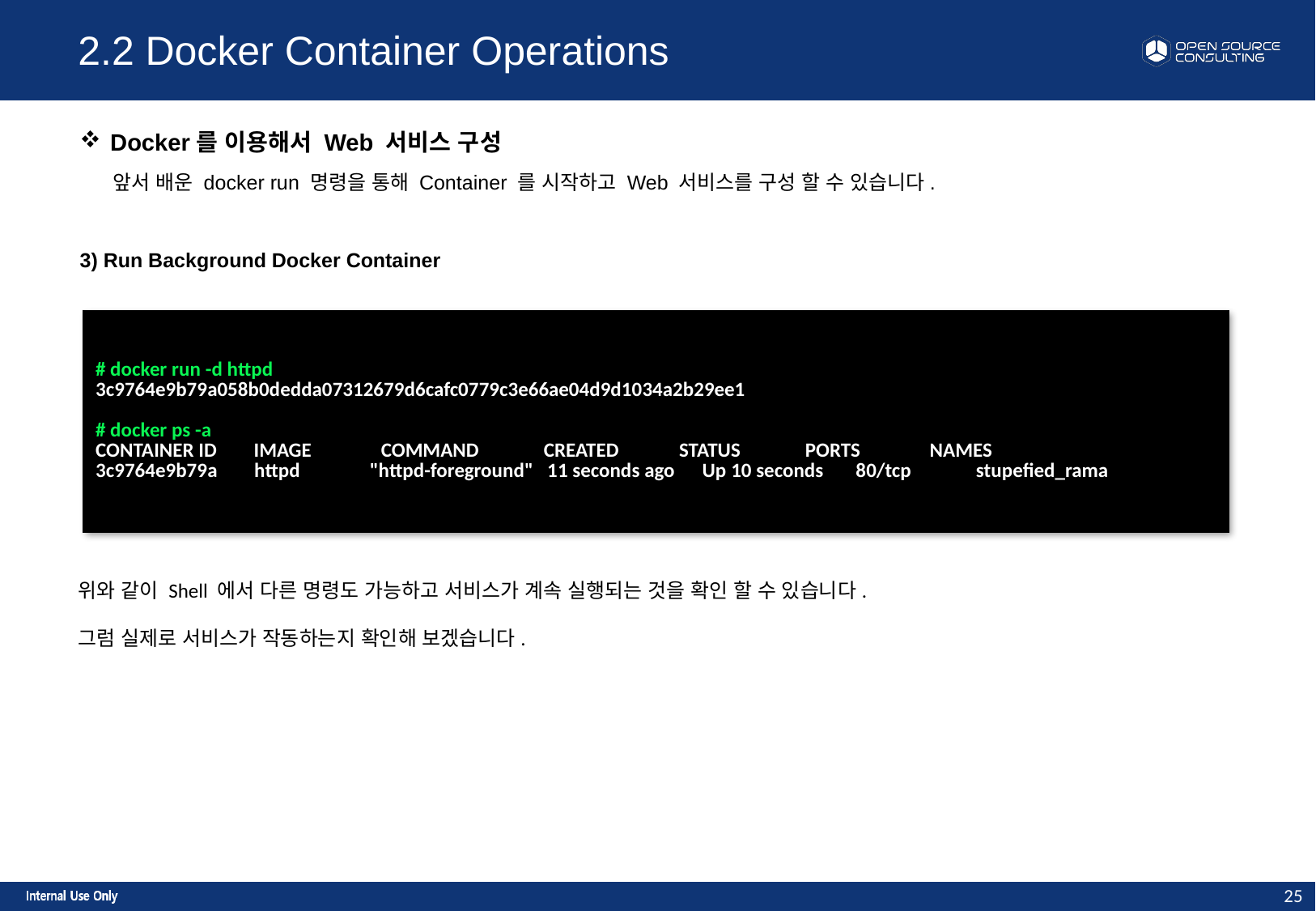

2.2 Docker Container Operations
Docker를 이용해서 Web 서비스 구성
     앞서 배운 docker run 명령을 통해 Container 를 시작하고 Web 서비스를 구성 할 수 있습니다.

3) Run Background Docker Container
| # docker run -d httpd 3c9764e9b79a058b0dedda07312679d6cafc0779c3e66ae04d9d1034a2b29ee1 # docker ps -a CONTAINER ID IMAGE COMMAND CREATED STATUS PORTS NAMES 3c9764e9b79a httpd "httpd-foreground" 11 seconds ago Up 10 seconds 80/tcp stupefied\_rama |
| --- |
위와 같이 Shell 에서 다른 명령도 가능하고 서비스가 계속 실행되는 것을 확인 할 수 있습니다.

그럼 실제로 서비스가 작동하는지 확인해 보겠습니다.
25